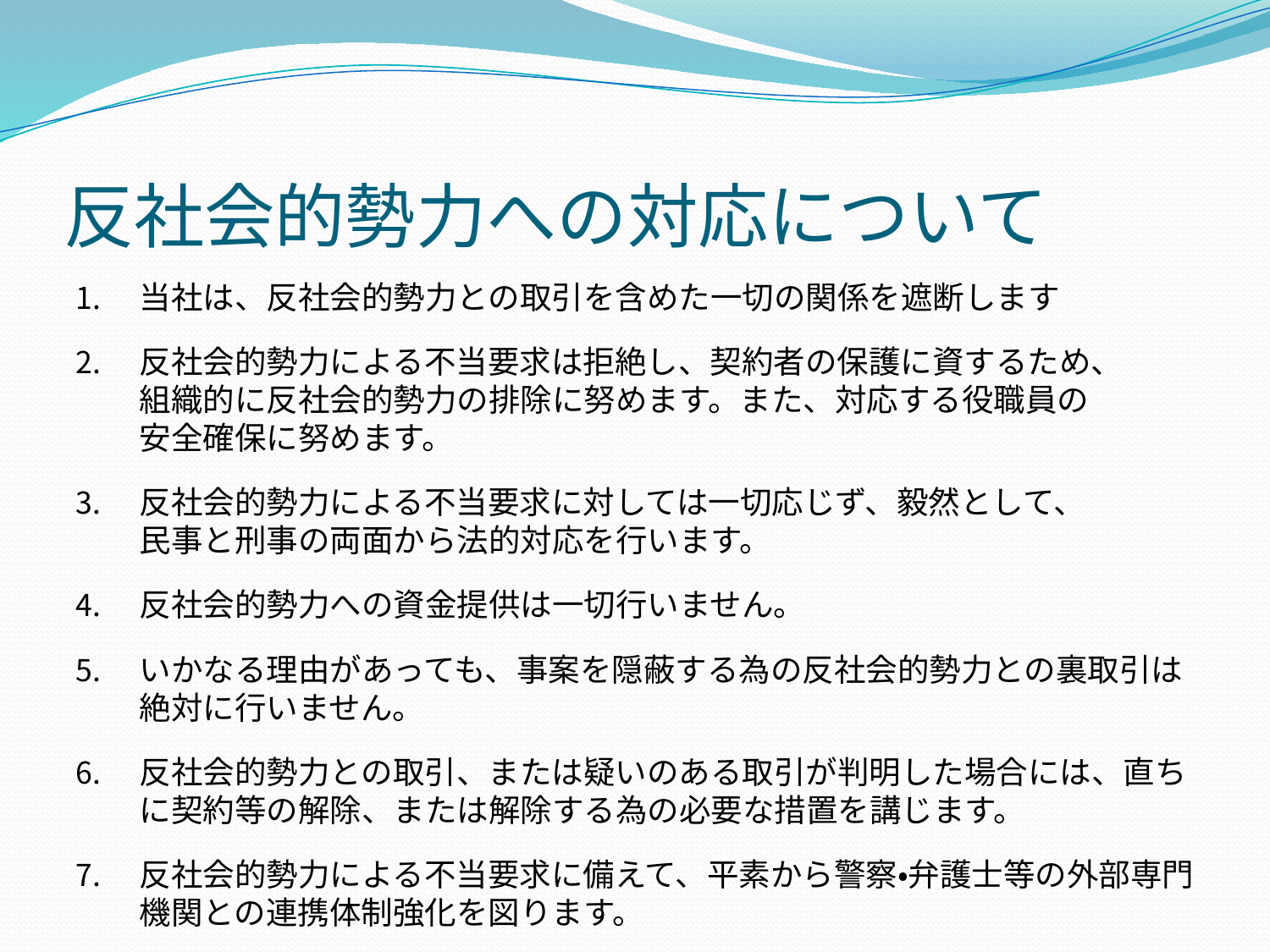

# 反社会的勢力への対応について
当社は、反社会的勢力との取引を含めた一切の関係を遮断します
反社会的勢力による不当要求は拒絶し、契約者の保護に資するため、
組織的に反社会的勢力の排除に努めます。また、対応する役職員の
安全確保に努めます。
反社会的勢力による不当要求に対しては一切応じず、毅然として、
民事と刑事の両面から法的対応を行います。
反社会的勢力への資金提供は一切行いません。
いかなる理由があっても、事案を隠蔽する為の反社会的勢力との裏取引は
絶対に行いません。
反社会的勢力との取引、または疑いのある取引が判明した場合には、直ちに契約等の解除、または解除する為の必要な措置を講じます。
反社会的勢力による不当要求に備えて、平素から警察・弁護士等の外部専門機関との連携体制強化を図ります。